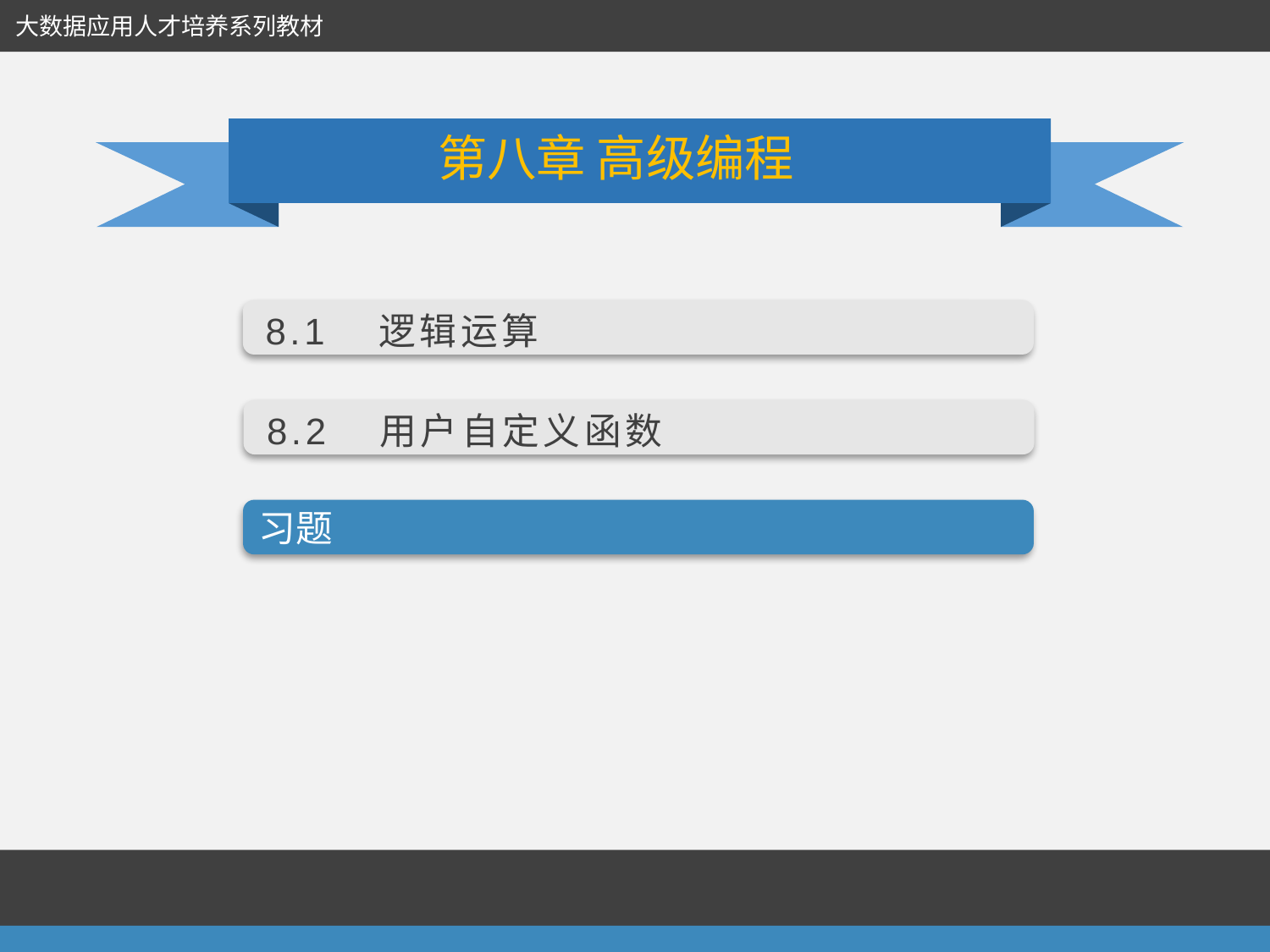

大数据应用人才培养系列教材

第八章 高级编程

8.1　逻辑运算

8.2　用户自定义函数
习题